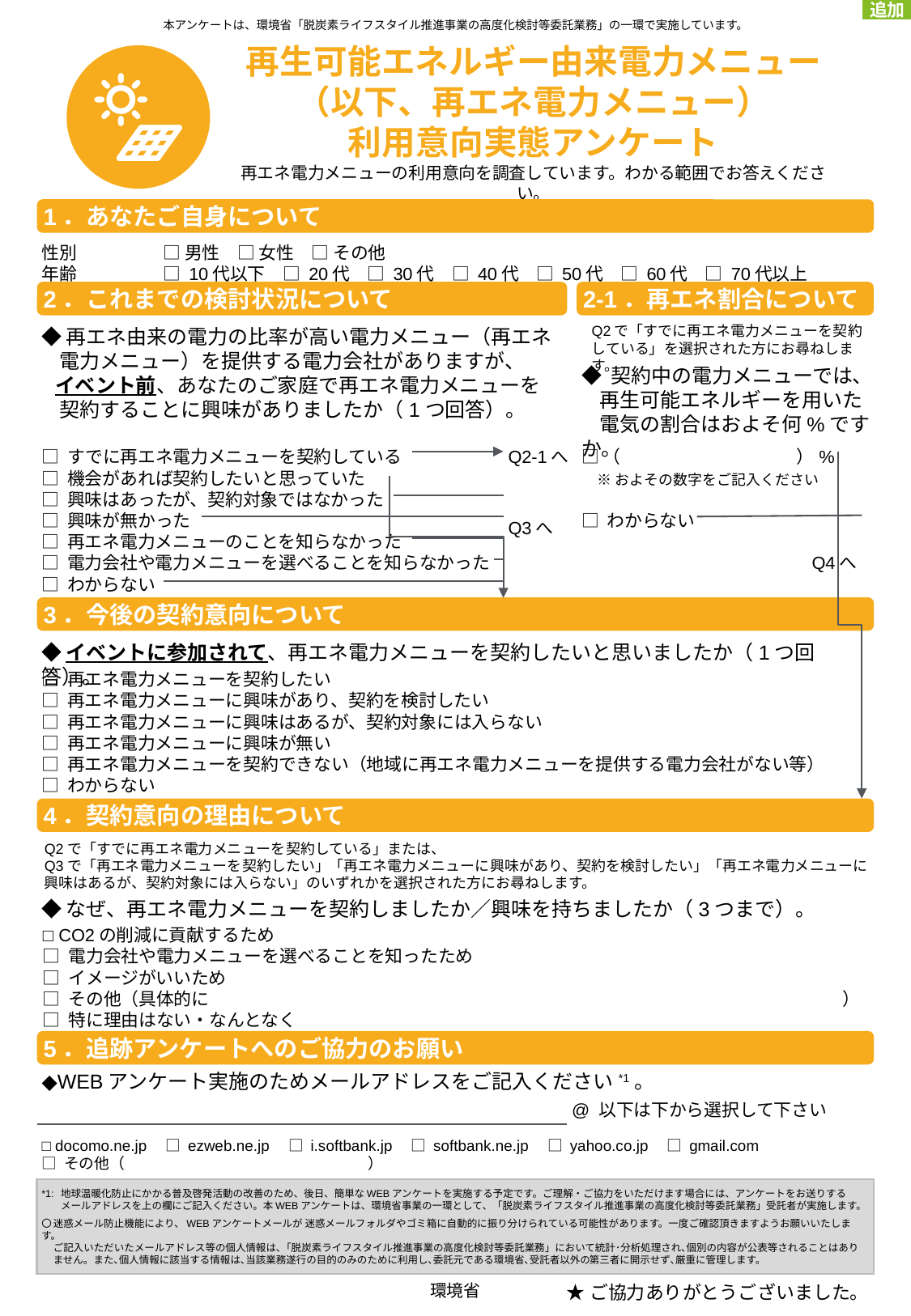

追加
本アンケートは、環境省「脱炭素ライフスタイル推進事業の高度化検討等委託業務」の一環で実施しています。

再生可能エネルギー由来電力メニュー
（以下、再エネ電力メニュー）
利用意向実態アンケート
再エネ電力メニューの利用意向を調査しています。わかる範囲でお答えください。
1．あなたご自身について
性別　	□ 男性　□ 女性　□ その他
年齢　	□ 10代以下　□ 20代　□ 30代　□ 40代　□ 50代　□ 60代　□ 70代以上

2．これまでの検討状況について
2-1．再エネ割合について
◆	再エネ由来の電力の比率が高い電力メニュー（再エネ
   電力メニュー）を提供する電力会社がありますが、
   イベント前、あなたのご家庭で再エネ電力メニューを
   契約することに興味がありましたか（1つ回答）。
◆ 契約中の電力メニューでは、
   再生可能エネルギーを用いた
   電気の割合はおよそ何%ですか。
□ すでに再エネ電力メニューを契約している
□ 機会があれば契約したいと思っていた
□ 興味はあったが、契約対象ではなかった
□ 興味が無かった
□ 再エネ電力メニューのことを知らなかった
□ 電力会社や電力メニューを選べることを知らなかった
□ わからない
□（　　　　　　　　　　）%
    ※およその数字をご記入ください

□ わからない
Q2で「すでに再エネ電力メニューを契約
している」を選択された方にお尋ねします。
Q2-1へ
Q3へ
Q4へ
3．今後の契約意向について
◆	イベントに参加されて、再エネ電力メニューを契約したいと思いましたか（1つ回答）。
□ 再エネ電力メニューを契約したい
□ 再エネ電力メニューに興味があり、契約を検討したい
□ 再エネ電力メニューに興味はあるが、契約対象には入らない
□ 再エネ電力メニューに興味が無い
□ 再エネ電力メニューを契約できない（地域に再エネ電力メニューを提供する電力会社がない等）
□ わからない
4．契約意向の理由について
Q2で「すでに再エネ電力メニューを契約している」または、
Q3で「再エネ電力メニューを契約したい」「再エネ電力メニューに興味があり、契約を検討したい」「再エネ電力メニューに興味はあるが、契約対象には入らない」のいずれかを選択された方にお尋ねします。
□ CO2の削減に貢献するため
□ 電力会社や電力メニューを選べることを知ったため
□ イメージがいいため
□ その他（具体的に　　　　　　　　　　　　　　　　　　　　　　　　　　　　　　　　　　　　）
□ 特に理由はない・なんとなく
◆	なぜ、再エネ電力メニューを契約しましたか／興味を持ちましたか（3つまで）。
5．追跡アンケートへのご協力のお願い
◆WEBアンケート実施のためメールアドレスをご記入ください*1。
@ 以下は下から選択して下さい
□ docomo.ne.jp　□ ezweb.ne.jp　□ i.softbank.jp　□ softbank.ne.jp　□ yahoo.co.jp　□ gmail.com
□ その他（　　　　　　　　　　　　　　　　）
*1: 	地球温暖化防止にかかる普及啓発活動の改善のため、後日、簡単なWEBアンケートを実施する予定です。ご理解・ご協力をいただけます場合には、アンケートをお送りする
	メールアドレスを上の欄にご記入ください。本WEBアンケートは、環境省事業の一環として、「脱炭素ライフスタイル推進事業の高度化検討等委託業務」受託者が実施します。
〇	迷惑メール防止機能により、WEBアンケートメールが 迷惑メールフォルダやゴミ箱に自動的に振り分けられている可能性があります。一度ご確認頂きますようお願いいたします。
	ご記入いただいたメールアドレス等の個人情報は､「脱炭素ライフスタイル推進事業の高度化検討等委託業務」において統計･分析処理され､個別の内容が公表等されることはあり
	ません。また､個人情報に該当する情報は､当該業務遂行の目的のみのために利用し､委託元である環境省､受託者以外の第三者に開示せず､厳重に管理します。
環境省
★ご協力ありがとうございました。